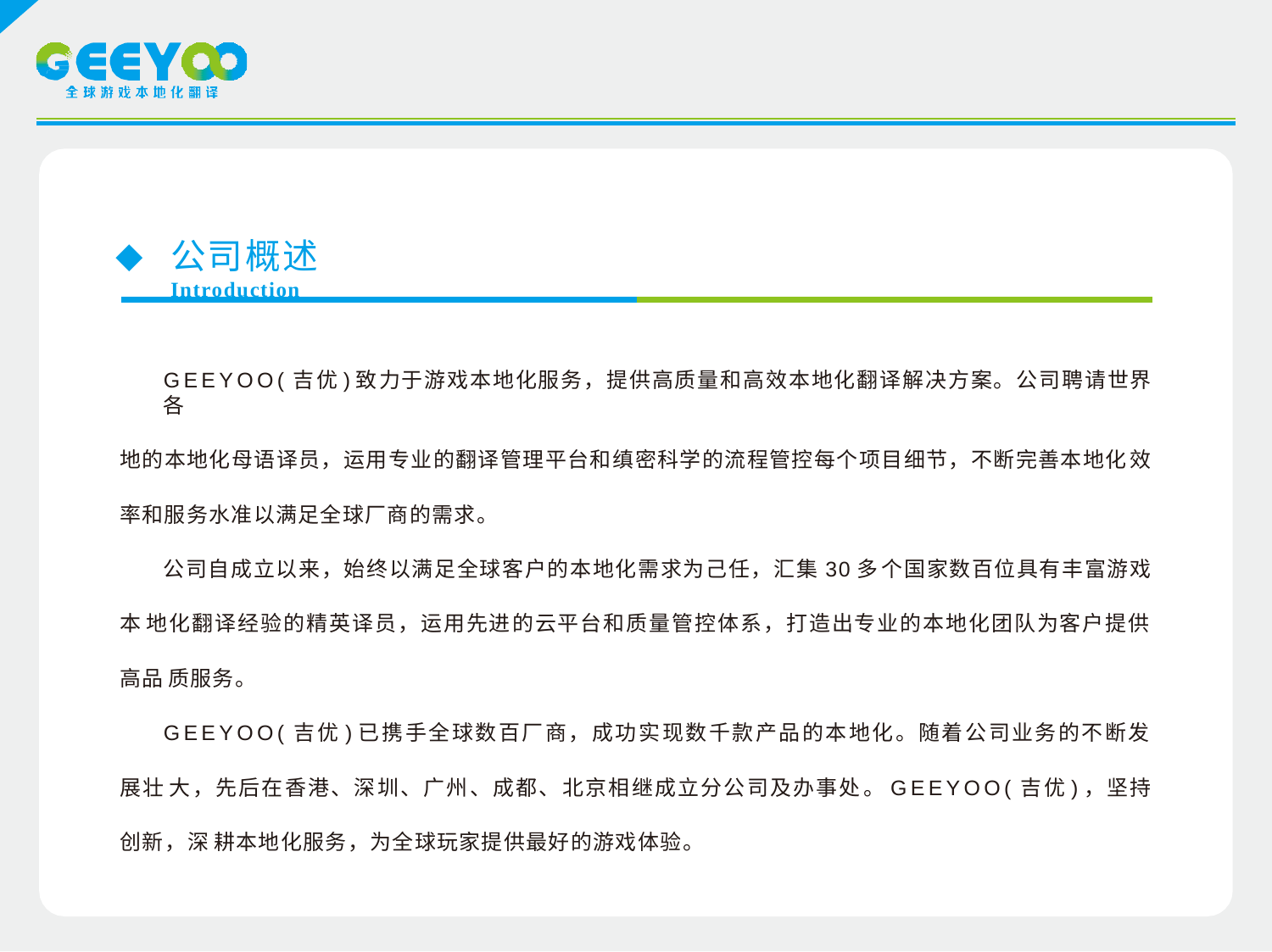

公司概述	Introduction

GEEYOO(吉优)致力于游戏本地化服务，提供高质量和高效本地化翻译解决方案。公司聘请世界各
地的本地化母语译员，运用专业的翻译管理平台和缜密科学的流程管控每个项目细节，不断完善本地化效 率和服务水准以满足全球厂商的需求。
公司自成立以来，始终以满足全球客户的本地化需求为己任，汇集30多个国家数百位具有丰富游戏本 地化翻译经验的精英译员，运用先进的云平台和质量管控体系，打造出专业的本地化团队为客户提供高品 质服务。
GEEYOO(吉优)已携手全球数百厂商，成功实现数千款产品的本地化。随着公司业务的不断发展壮 大，先后在香港、深圳、广州、成都、北京相继成立分公司及办事处。GEEYOO(吉优)，坚持创新，深 耕本地化服务，为全球玩家提供最好的游戏体验。